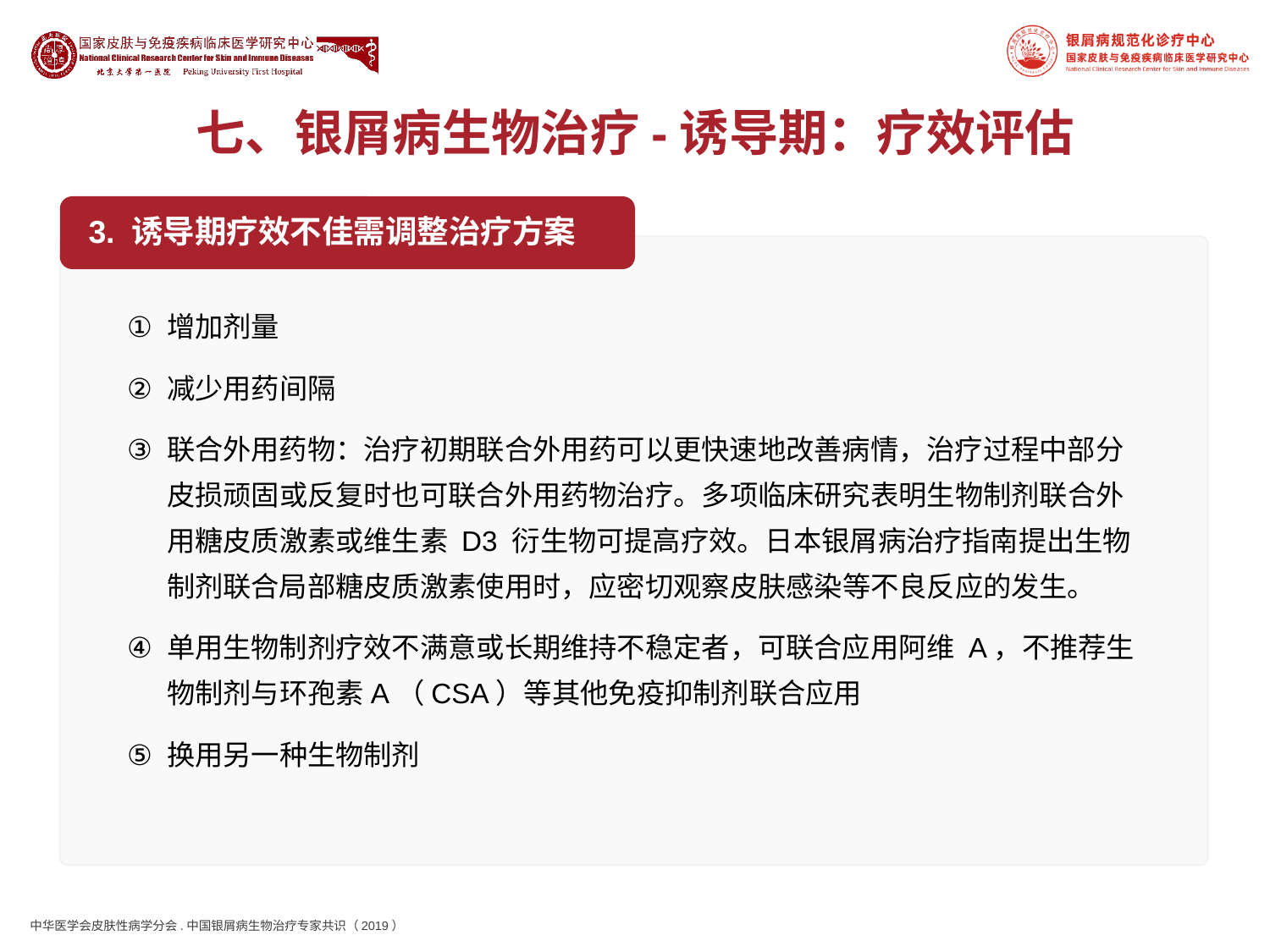

# 七、银屑病生物治疗-诱导期：疗效评估
3. 诱导期疗效不佳需调整治疗方案

增加剂量
减少用药间隔
联合外用药物：治疗初期联合外用药可以更快速地改善病情，治疗过程中部分皮损顽固或反复时也可联合外用药物治疗。多项临床研究表明生物制剂联合外用糖皮质激素或维生素 D3 衍生物可提高疗效。日本银屑病治疗指南提出生物制剂联合局部糖皮质激素使用时，应密切观察皮肤感染等不良反应的发生。
单用生物制剂疗效不满意或长期维持不稳定者，可联合应用阿维 A，不推荐生物制剂与环孢素A（CSA）等其他免疫抑制剂联合应用
换用另一种生物制剂
中华医学会皮肤性病学分会.中国银屑病生物治疗专家共识（2019）